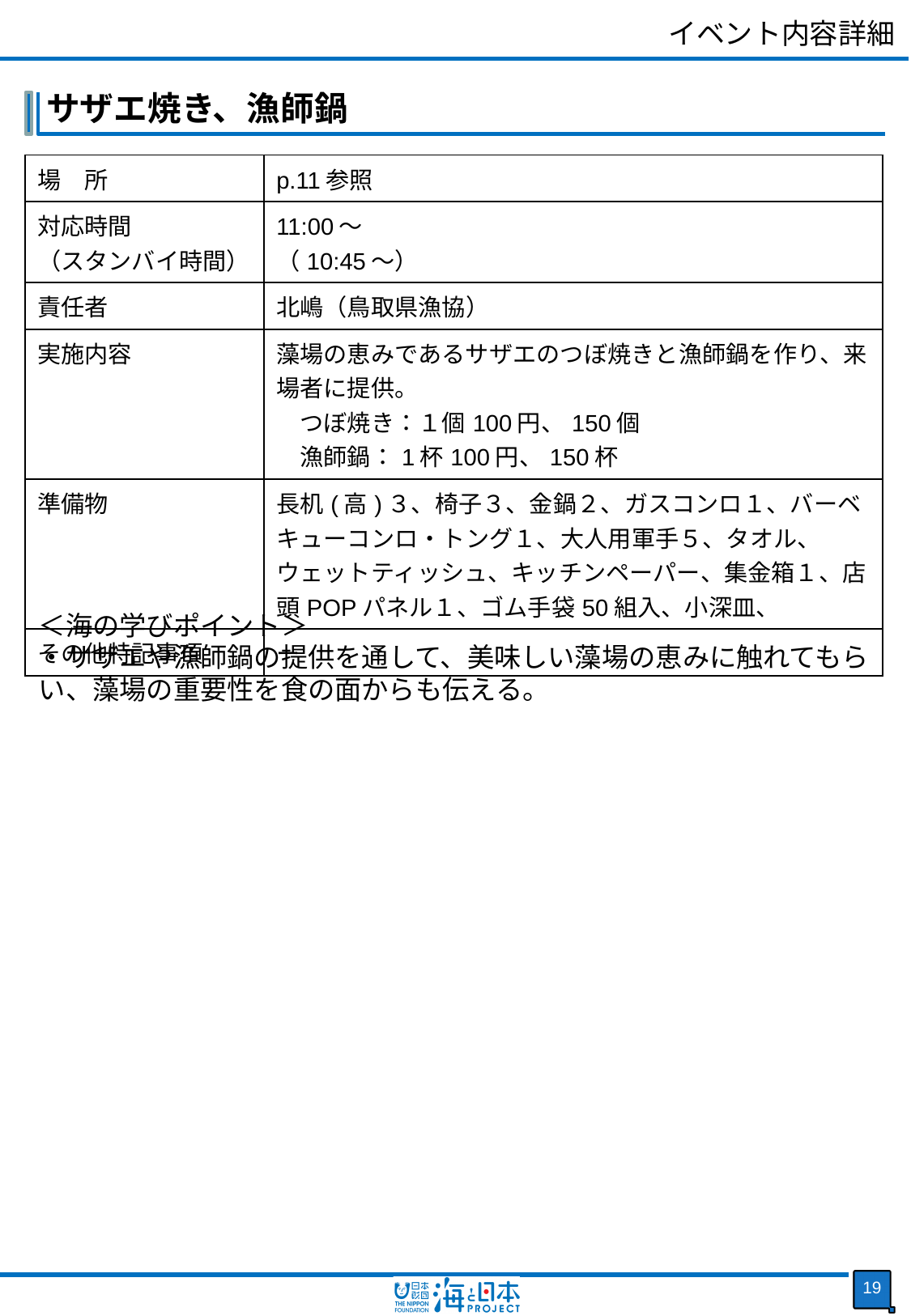

イベント内容詳細
サザエ焼き、漁師鍋

| 場　所 | p.11参照 |
| --- | --- |
| 対応時間 （スタンバイ時間） | 11:00～ （10:45～） |
| 責任者 | 北嶋（鳥取県漁協） |
| 実施内容 | 藻場の恵みであるサザエのつぼ焼きと漁師鍋を作り、来場者に提供。 　つぼ焼き：１個100円、150個 　漁師鍋：1杯100円、150杯 |
| 準備物 | 長机(高)３、椅子３、金鍋２、ガスコンロ１、バーベキューコンロ・トング１、大人用軍手５、タオル、ウェットティッシュ、キッチンペーパー、集金箱１、店頭POPパネル１、ゴム手袋50組入、小深皿、 |
| その他特記事項 | ー |
＜海の学びポイント＞
・サザエや漁師鍋の提供を通して、美味しい藻場の恵みに触れてもらい、藻場の重要性を食の面からも伝える。
19